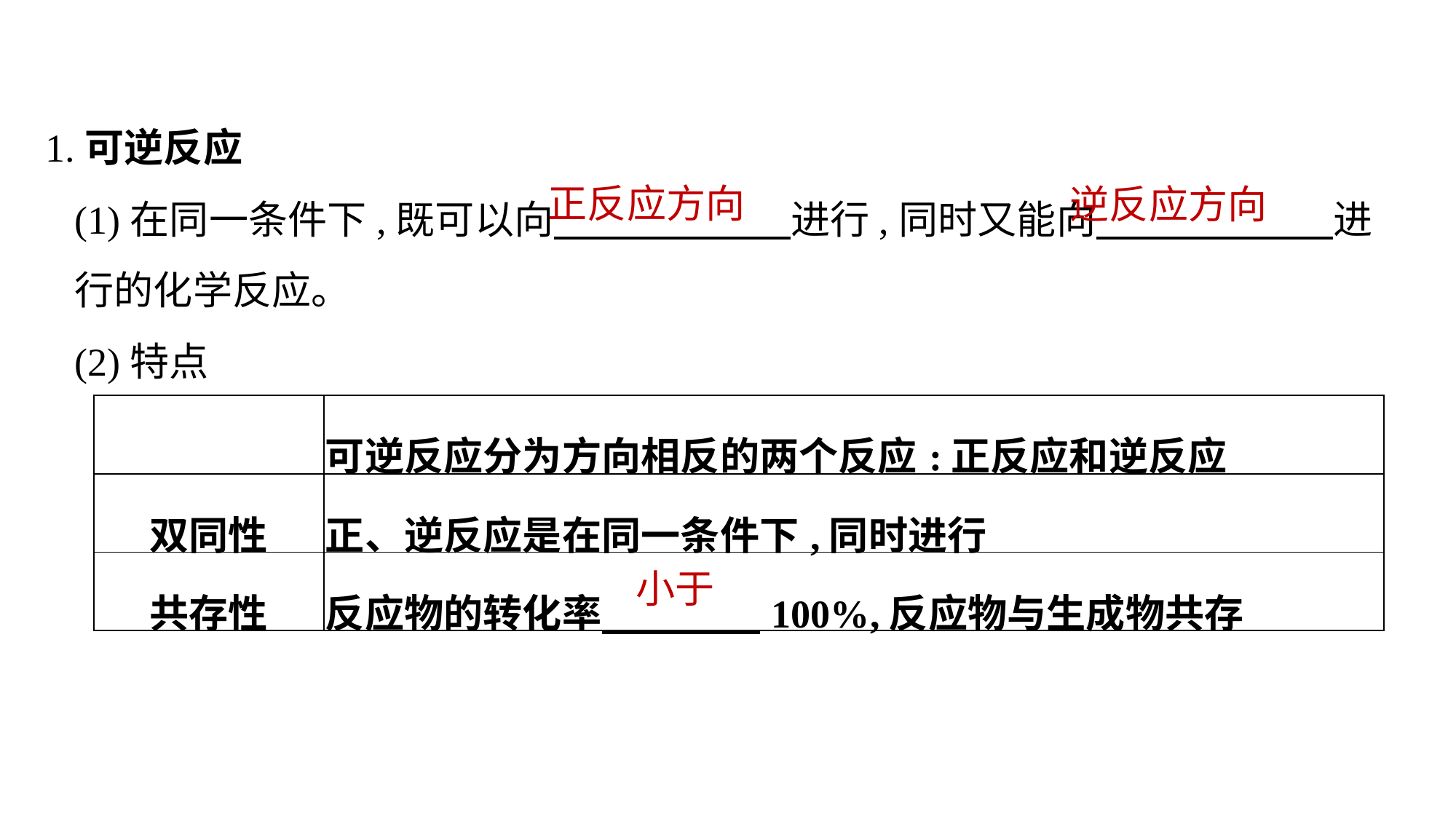

1.可逆反应
(1)在同一条件下,既可以向　　　　　　进行,同时又能向　　　　　　进行的化学反应。
(2)特点
正反应方向
逆反应方向
|  | 可逆反应分为方向相反的两个反应:正反应和逆反应 |
| --- | --- |
| 双同性 | 正、逆反应是在同一条件下,同时进行 |
| 共存性 | 反应物的转化率　　　　100%,反应物与生成物共存 |
小于